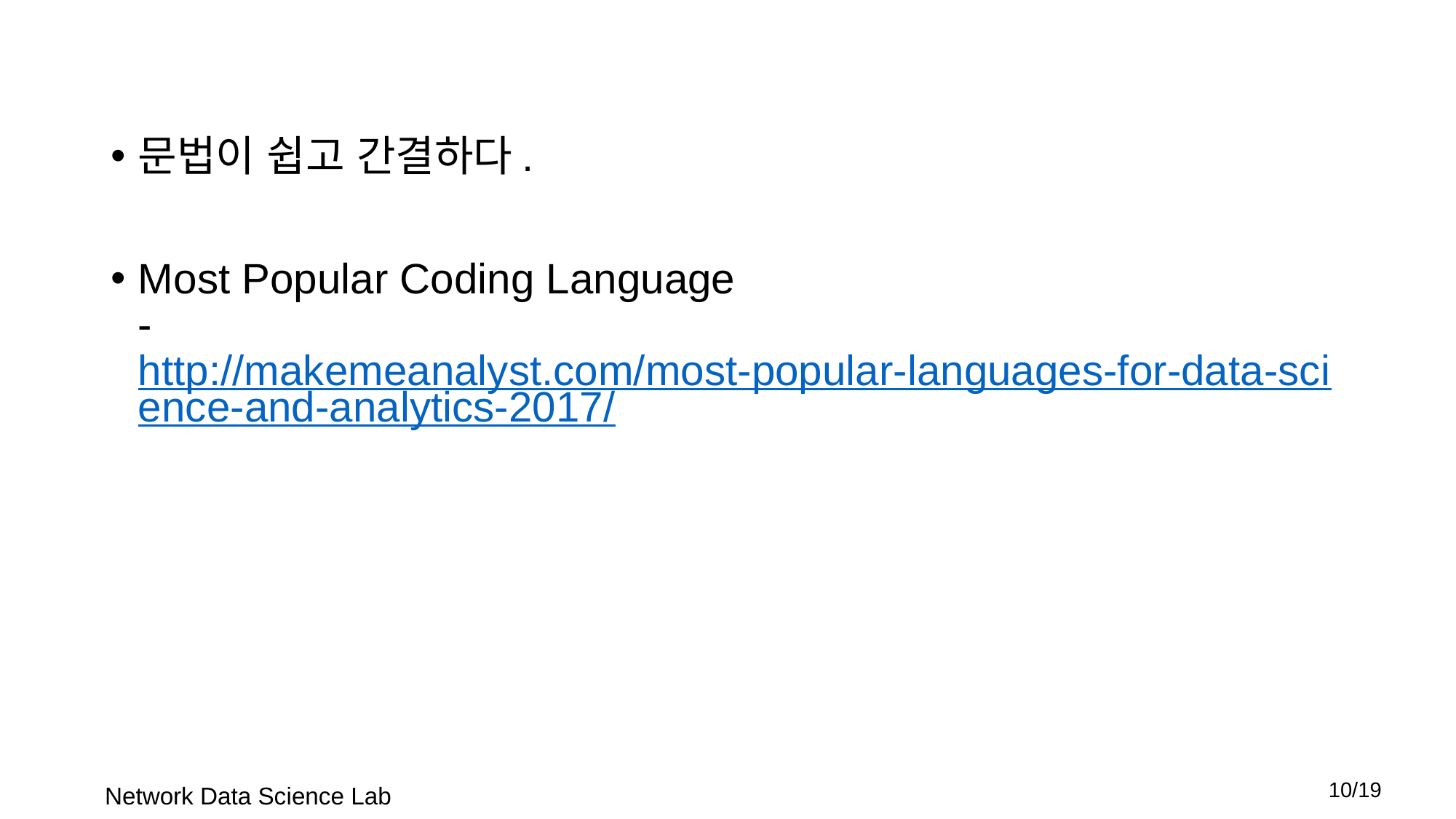

문법이 쉽고 간결하다.

Most Popular Coding Language
- http://makemeanalyst.com/most-popular-languages-for-data-science-and-analytics-2017/
10/19